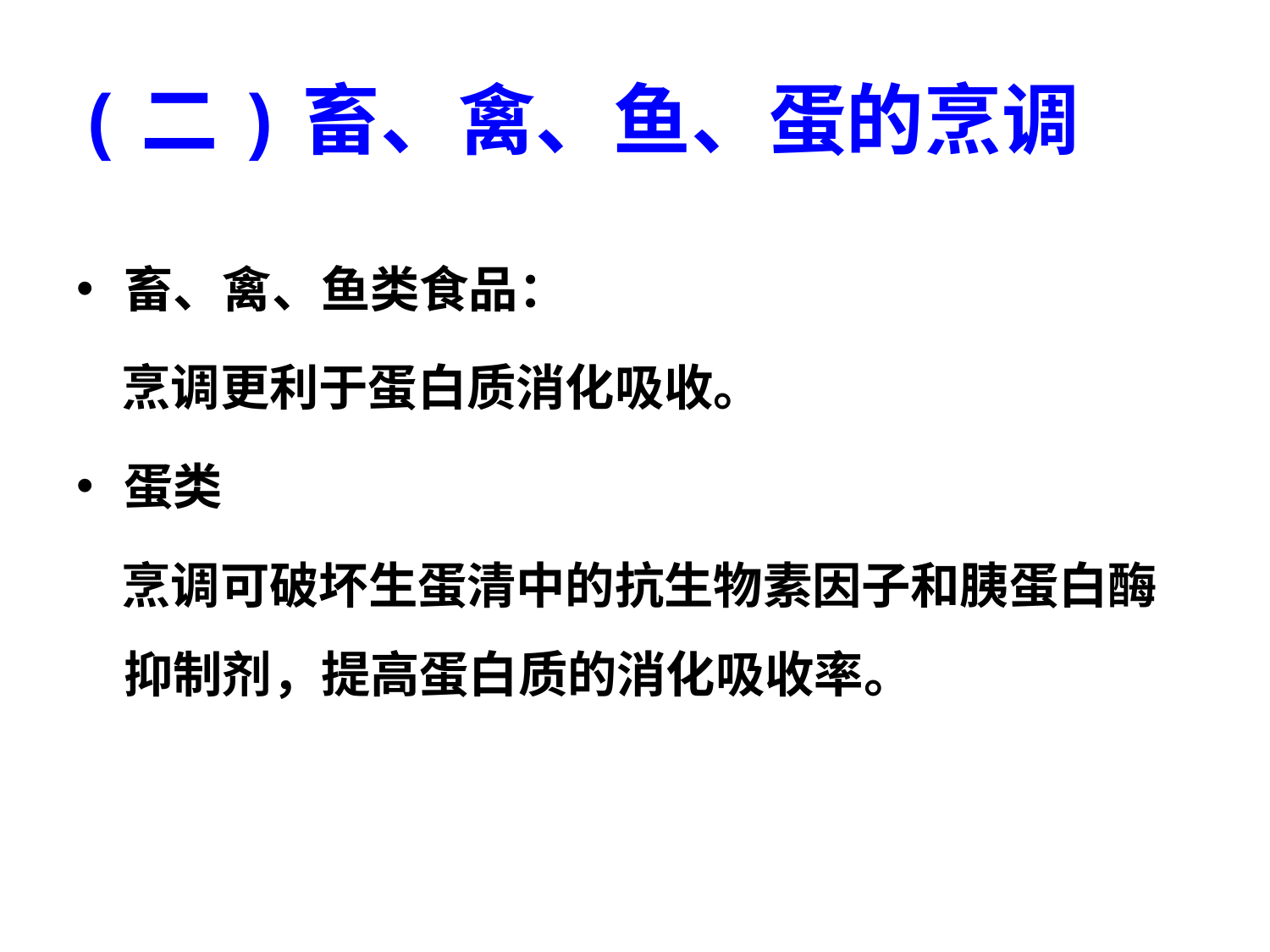

# (二)畜、禽、鱼、蛋的烹调
畜、禽、鱼类食品：
   烹调更利于蛋白质消化吸收。
蛋类
   烹调可破坏生蛋清中的抗生物素因子和胰蛋白酶抑制剂，提高蛋白质的消化吸收率。